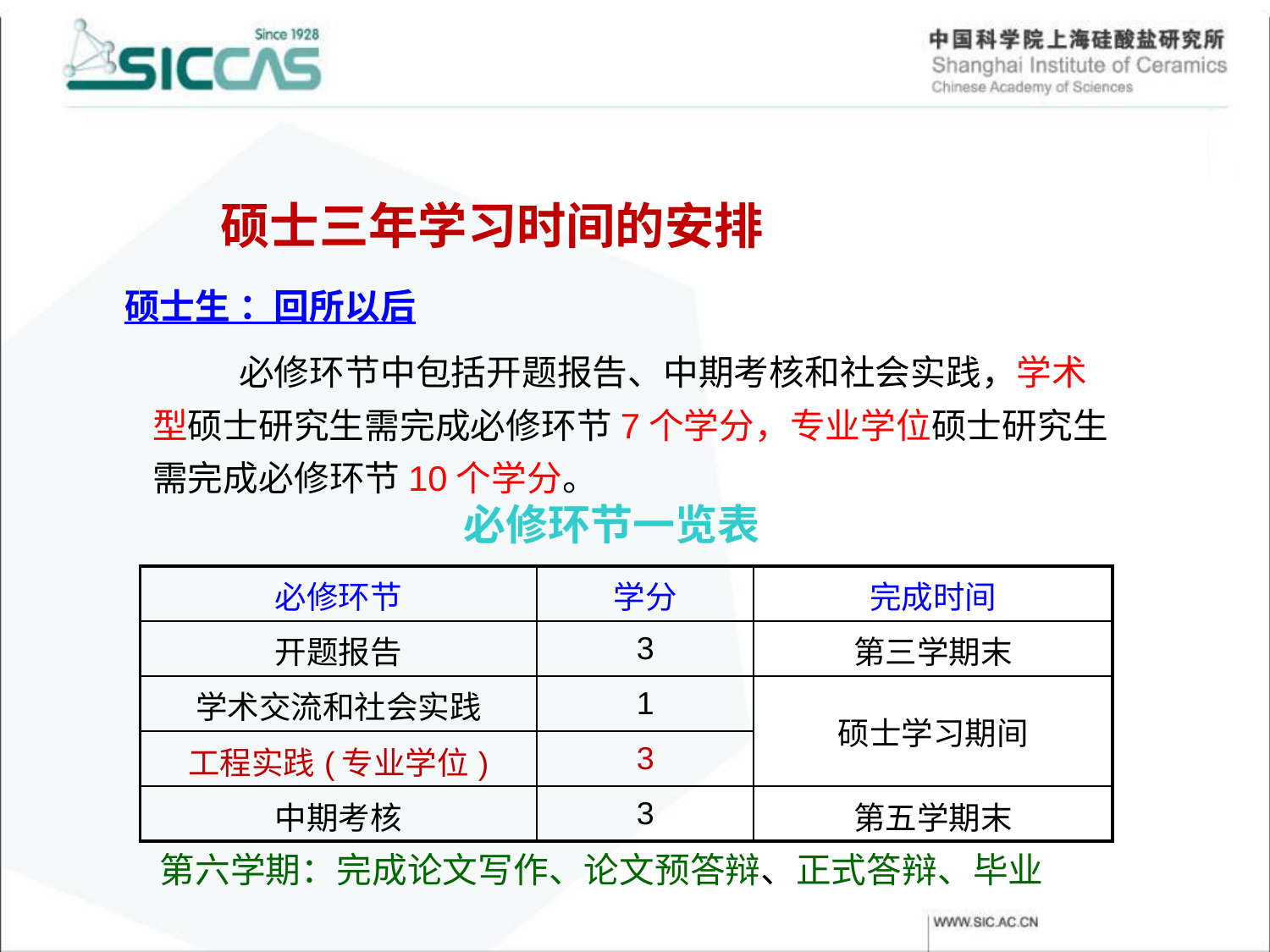

硕士三年学习时间的安排
硕士生 ：回所以后
必修环节中包括开题报告、中期考核和社会实践，学术型硕士研究生需完成必修环节7个学分，专业学位硕士研究生需完成必修环节10个学分。
必修环节一览表
| 必修环节 | 学分 | 完成时间 |
| --- | --- | --- |
| 开题报告 | 3 | 第三学期末 |
| 学术交流和社会实践 | 1 | 硕士学习期间 |
| 工程实践(专业学位) | 3 |  |
| 中期考核 | 3 | 第五学期末 |
第六学期：完成论文写作、论文预答辩、正式答辩、毕业